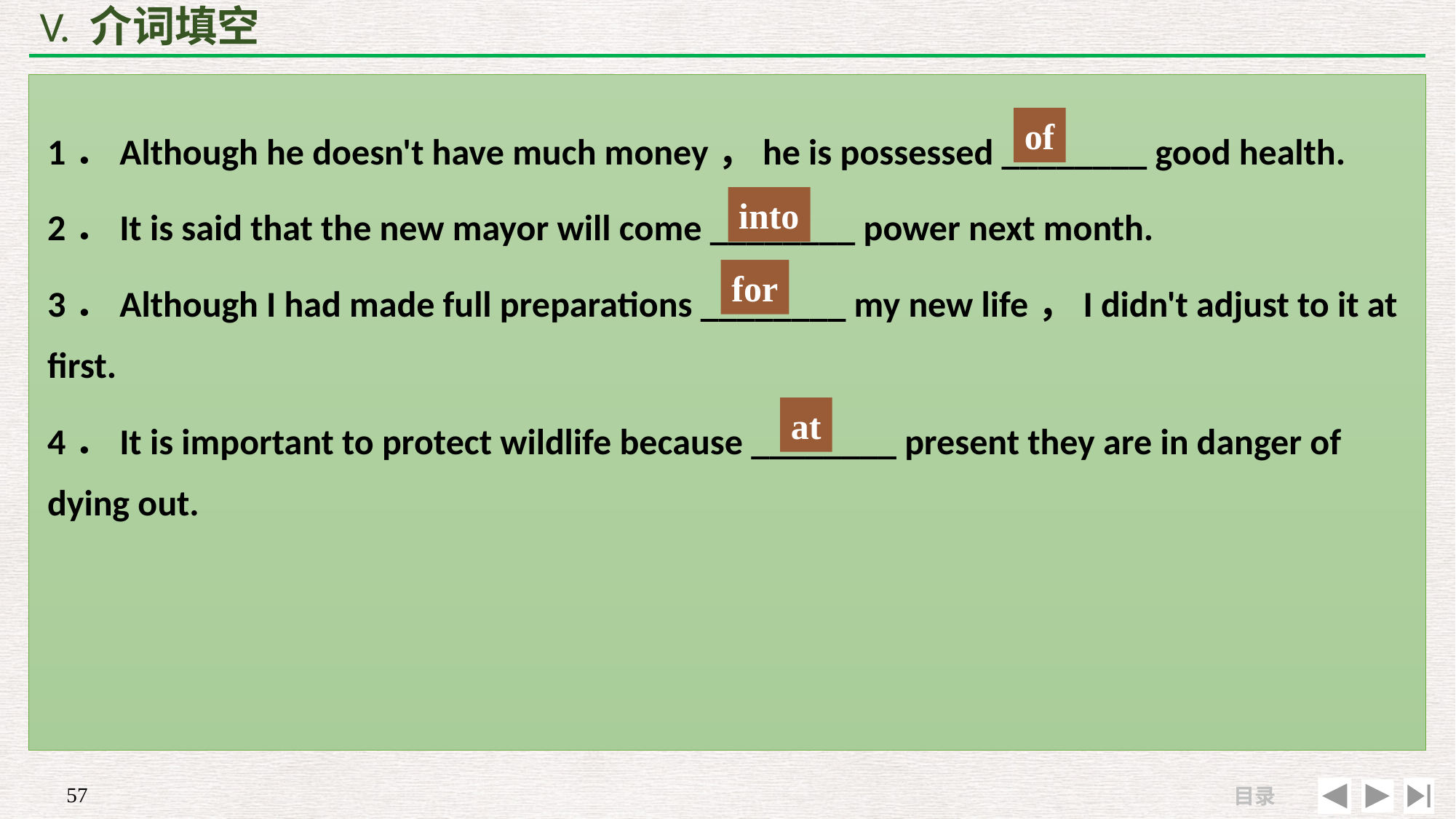

# V. 介词填空

1．Although he doesn't have much money，he is possessed ________ good health.
2．It is said that the new mayor will come ________ power next month.
3．Although I had made full preparations ________ my new life，I didn't adjust to it at first.
4．It is important to protect wildlife because ________ present they are in danger of dying out.
of
into
for
at